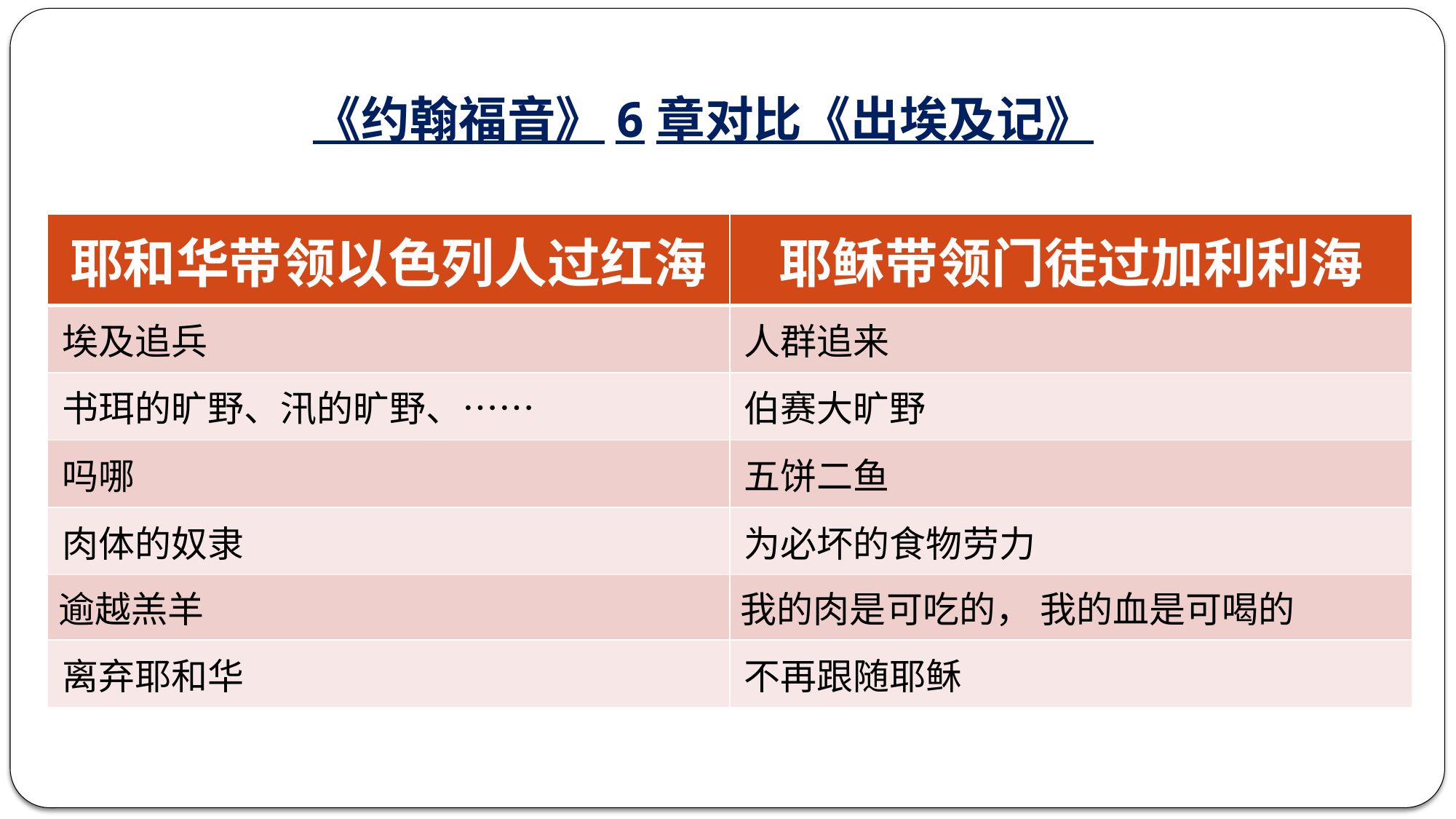

# 《约翰福音》6章对比《出埃及记》

| 耶和华带领以色列人过红海 | 耶稣带领门徒过加利利海 |
| --- | --- |
| 埃及追兵 | 人群追来 |
| 书珥的旷野、汛的旷野、…… | 伯赛大旷野 |
| 吗哪 | 五饼二鱼 |
| 肉体的奴隶 | 为必坏的食物劳力 |
| 逾越羔羊 | 我的肉是可吃的， 我的血是可喝的 |
| 离弃耶和华 | 不再跟随耶稣 |